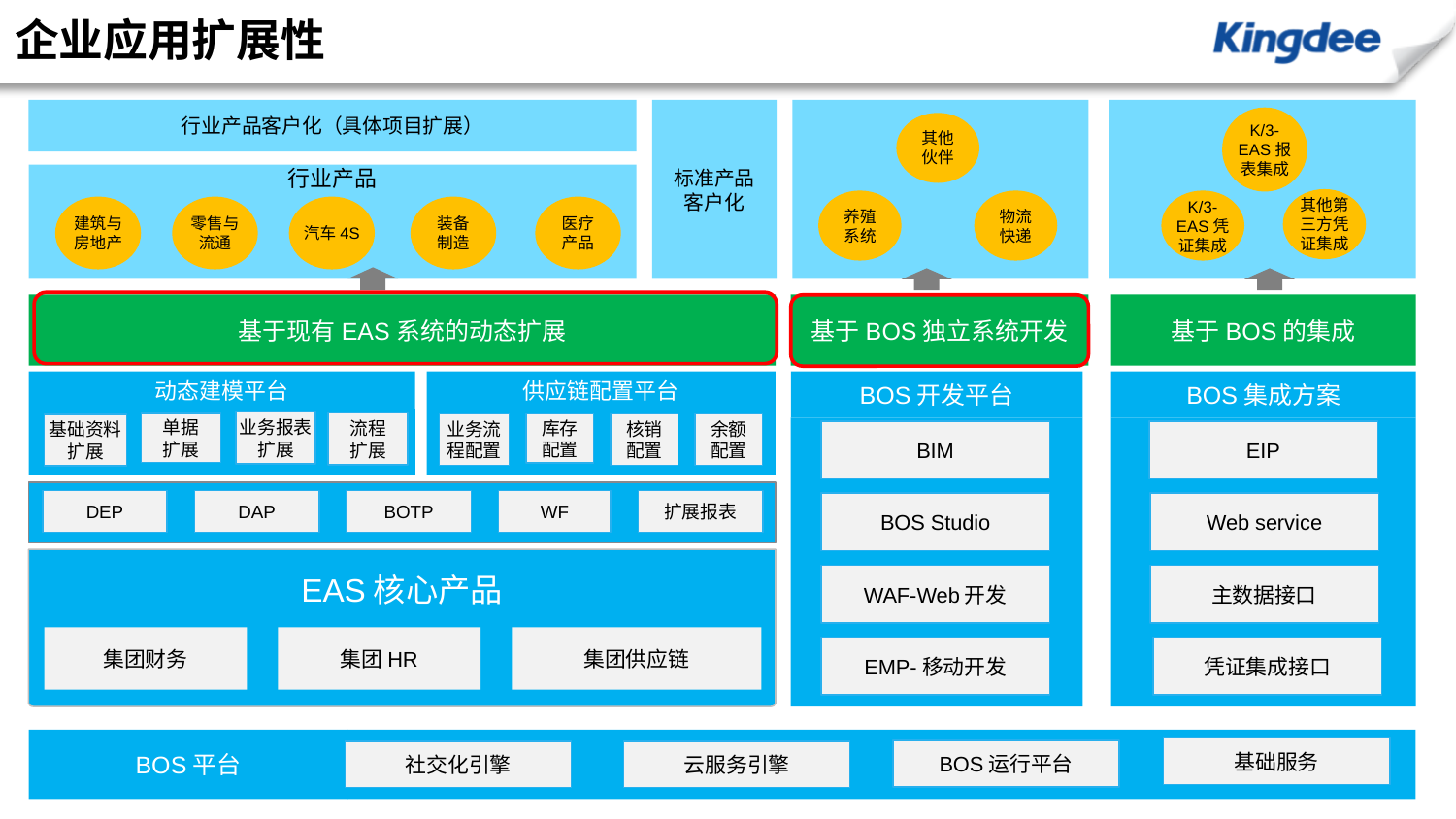

# 企业应用扩展性
行业产品客户化（具体项目扩展）
标准产品客户化

K/3-EAS报表集成
其他
伙伴
行业产品
其他第三方凭证集成
养殖
系统
物流
快递
K/3-EAS凭证集成
建筑与房地产
零售与流通
汽车4S
装备
制造
医疗
产品

基于现有EAS系统的动态扩展
基于BOS独立系统开发
基于BOS的集成

BOS开发平台

BOS集成方案

动态建模平台
供应链配置平台

业务报表扩展
流程
扩展
单据
扩展
业务流程配置
库存
配置
核销
配置
余额
配置
基础资料扩展
BIM
EIP

扩展报表
DEP
BOTP
WF
DAP
BOS Studio
Web service

WAF-Web开发
主数据接口
EAS核心产品
集团财务
集团HR
集团供应链
EMP-移动开发
凭证集成接口
BOS平台

基础服务
BOS运行平台
社交化引擎
云服务引擎